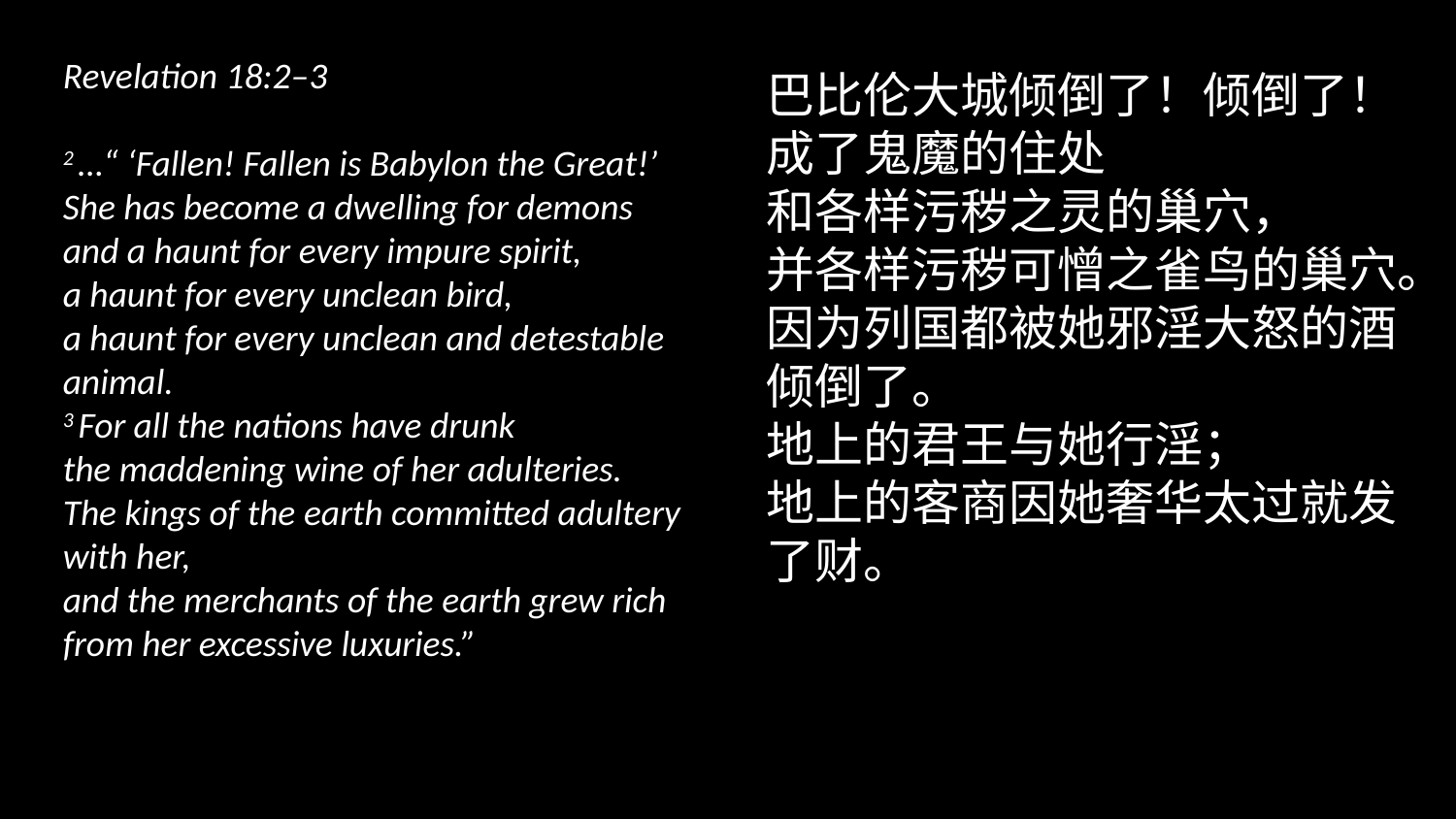

Revelation 18:2–3

2 …“ ‘Fallen! Fallen is Babylon the Great!’
She has become a dwelling for demons
and a haunt for every impure spirit,
a haunt for every unclean bird,
a haunt for every unclean and detestable animal.
3 For all the nations have drunk
the maddening wine of her adulteries.
The kings of the earth committed adultery with her,
and the merchants of the earth grew rich from her excessive luxuries.”
巴比伦大城倾倒了！倾倒了！
成了鬼魔的住处
和各样污秽之灵的巢穴，
并各样污秽可憎之雀鸟的巢穴。
因为列国都被她邪淫大怒的酒倾倒了。
地上的君王与她行淫；
地上的客商因她奢华太过就发了财。